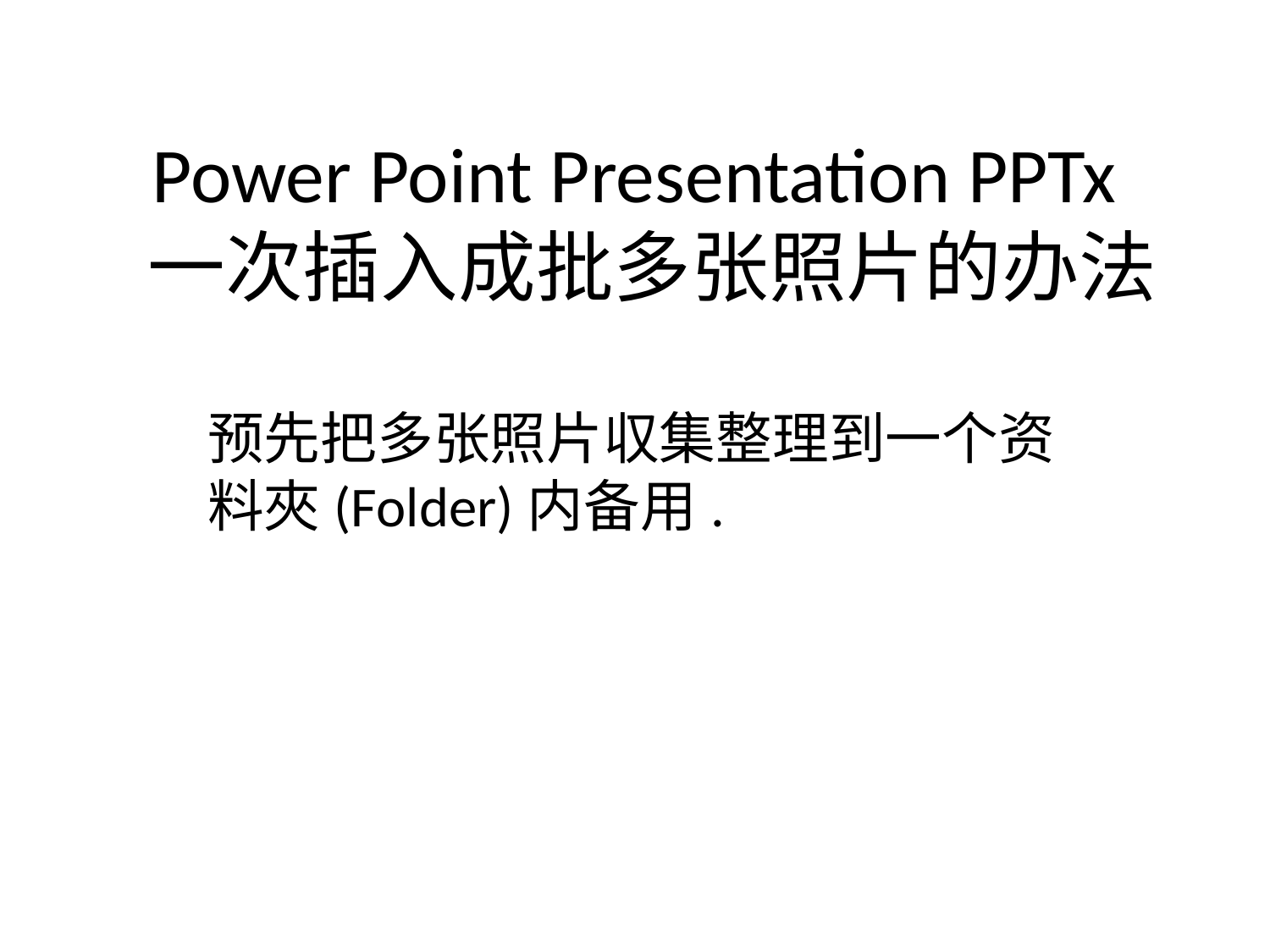

# Power Point Presentation PPTx 一次插入成批多张照片的办法
预先把多张照片収集整理到一个资料夾(Folder)内备用.